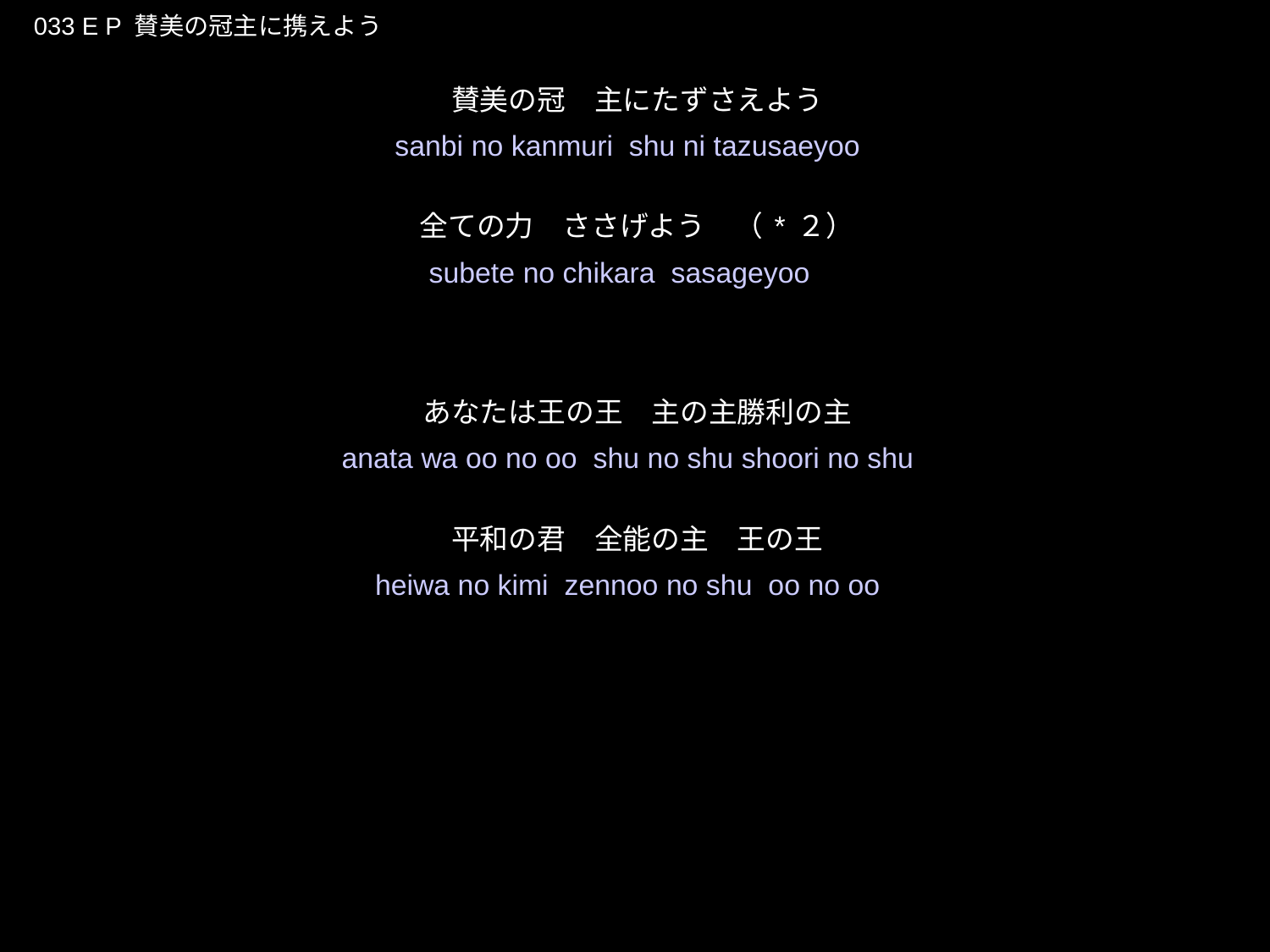

さんびのかんむりしゅにたずさえよう
★P
033 E P 賛美の冠主に携えよう
賛美の冠　主にたずさえよう
全ての力　ささげよう　（*２）
あなたは王の王　主の主勝利の主
平和の君　全能の主　王の王
★２
sanbi no kanmuri  shu ni tazusaeyoo
subete no chikara  sasageyoo
anata wa oo no oo  shu no shu shoori no shu
heiwa no kimi  zennoo no shu  oo no oo